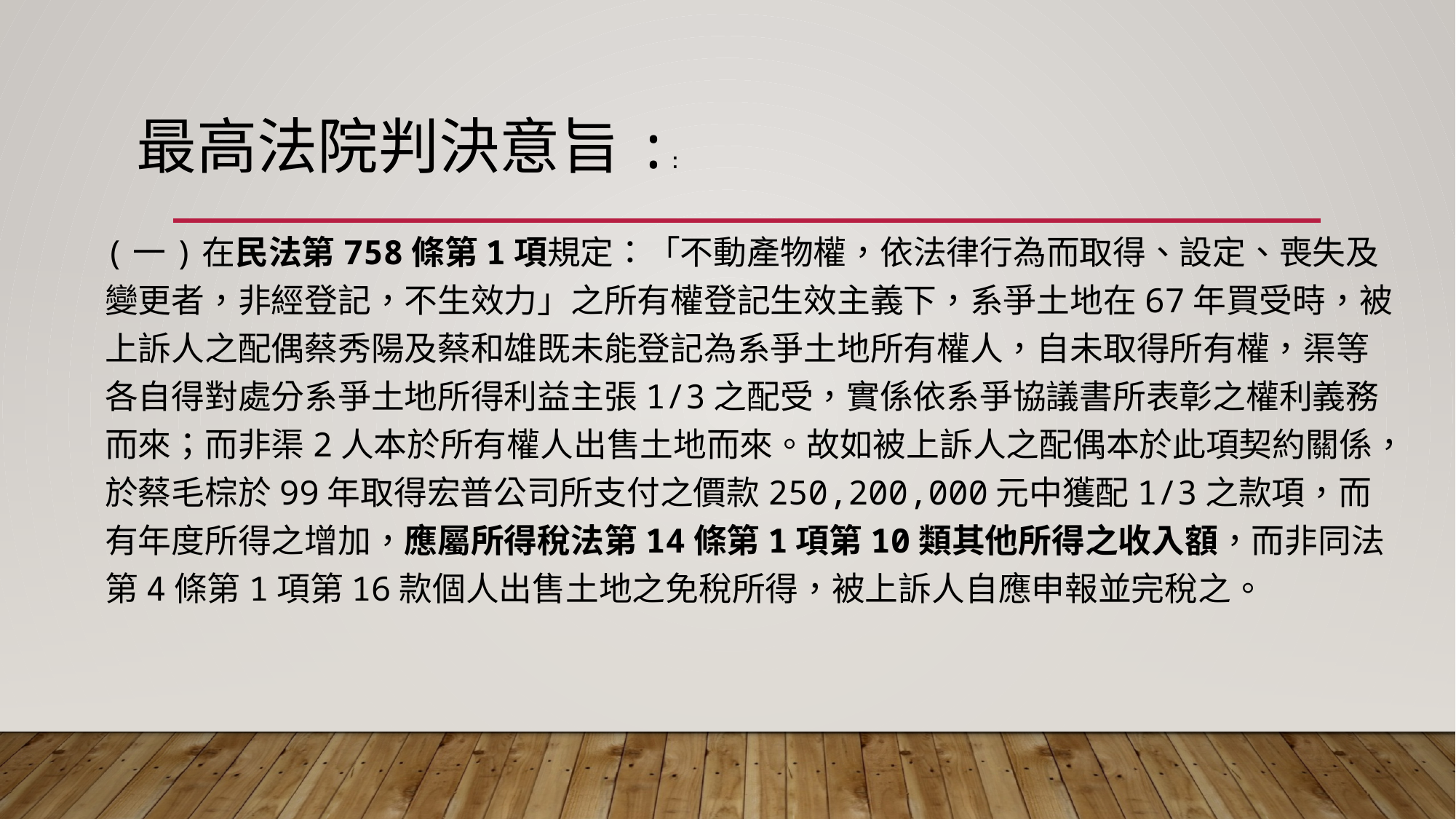

最高法院判決意旨::

(一)在民法第758條第1項規定：「不動產物權，依法律行為而取得、設定、喪失及變更者，非經登記，不生效力」之所有權登記生效主義下，系爭土地在67年買受時，被上訴人之配偶蔡秀陽及蔡和雄既未能登記為系爭土地所有權人，自未取得所有權，渠等各自得對處分系爭土地所得利益主張1/3之配受，實係依系爭協議書所表彰之權利義務而來；而非渠2人本於所有權人出售土地而來。故如被上訴人之配偶本於此項契約關係，於蔡毛棕於99年取得宏普公司所支付之價款250,200,000元中獲配1/3之款項，而有年度所得之增加，應屬所得稅法第14條第1項第10類其他所得之收入額，而非同法第4條第1項第16款個人出售土地之免稅所得，被上訴人自應申報並完稅之。